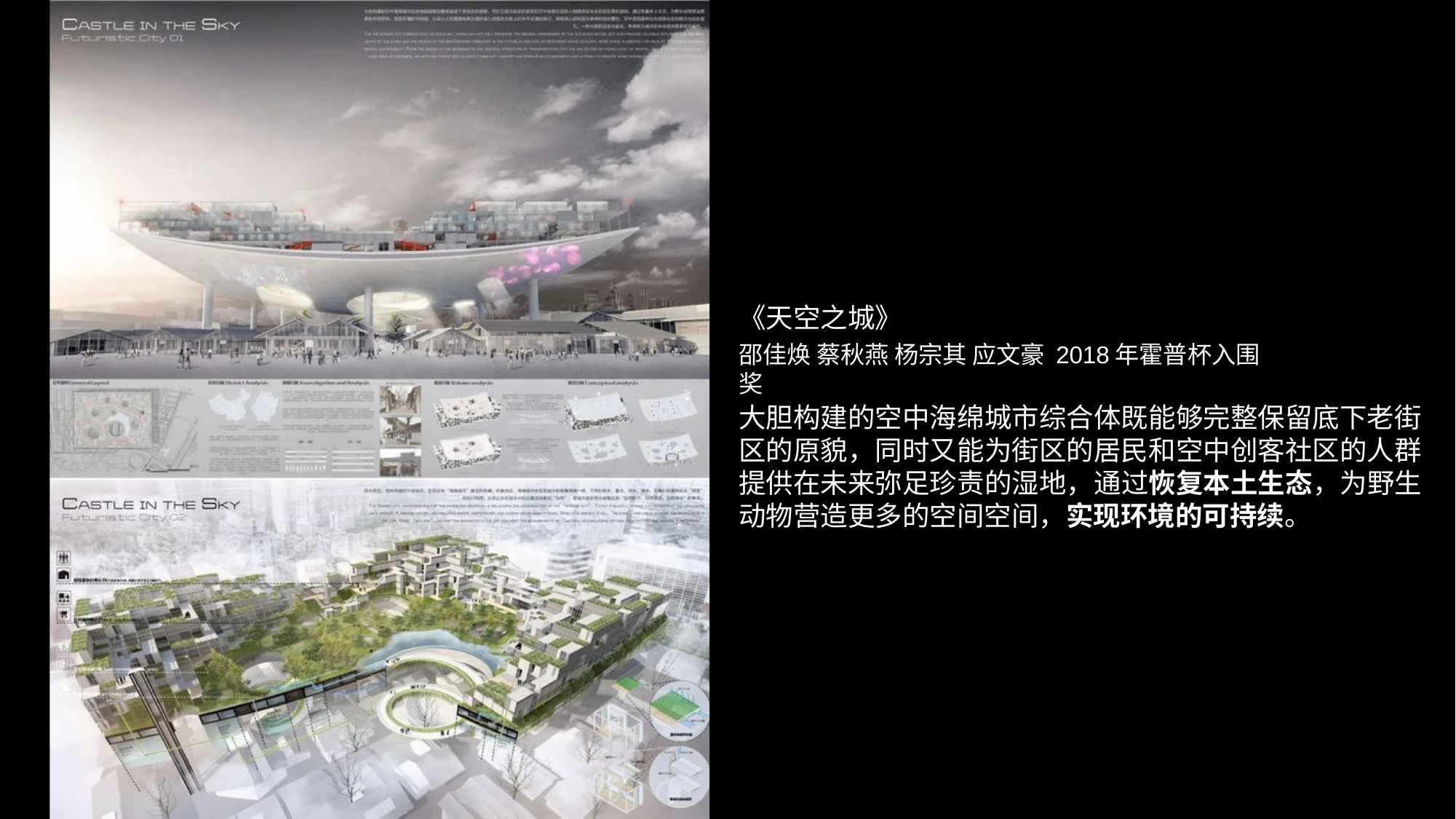

# 《天空之城》
邵佳焕 蔡秋燕 杨宗其 应文豪 2018年霍普杯入围奖
大胆构建的空中海绵城市综合体既能够完整保留底下老街 区的原貌，同时又能为街区的居民和空中创客社区的人群 提供在未来弥足珍责的湿地，通过恢复本土生态，为野生 动物营造更多的空间空间，实现环境的可持续。